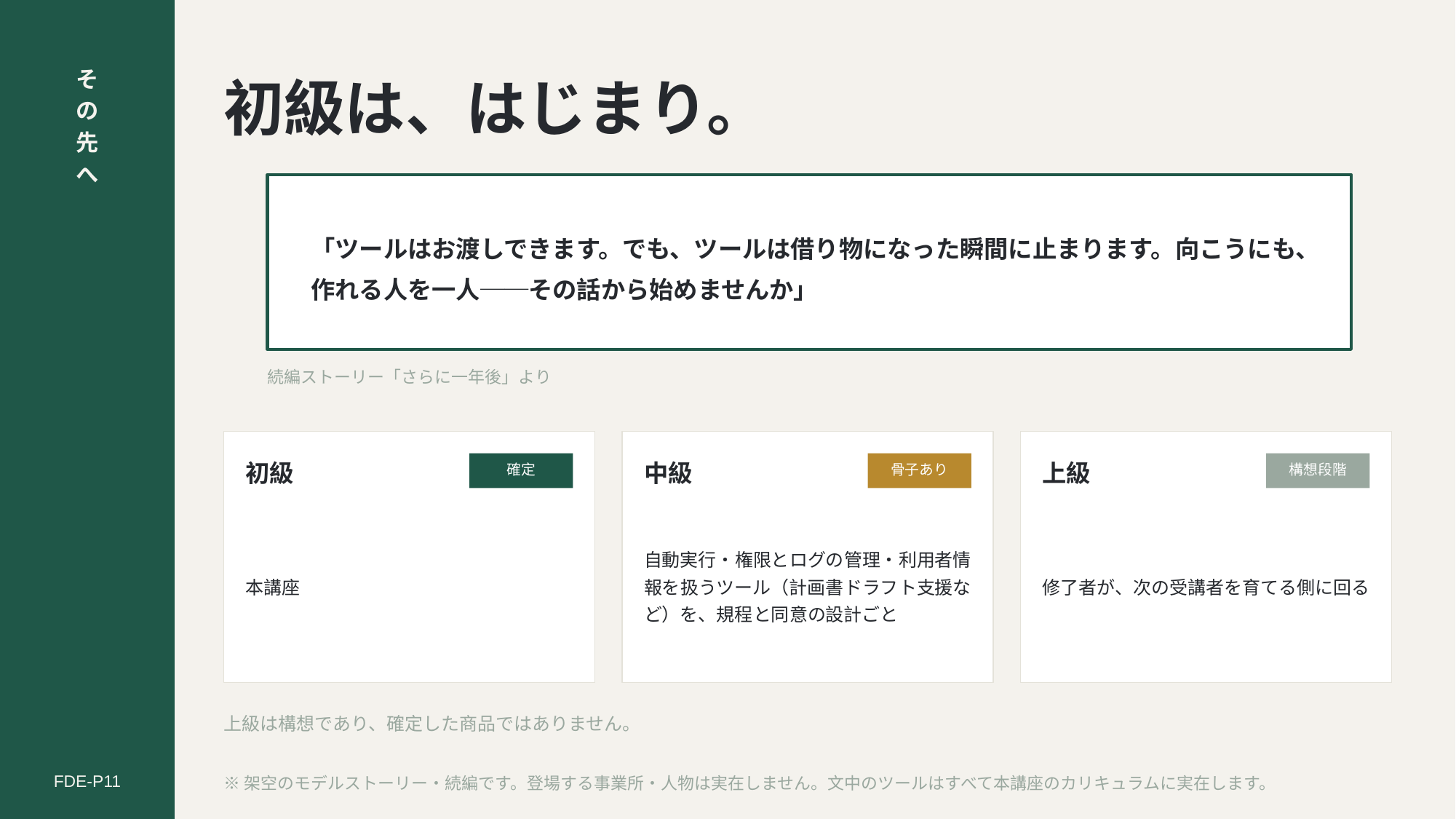

そ
の
先
へ
初級は、はじまり。

「ツールはお渡しできます。でも、ツールは借り物になった瞬間に止まります。向こうにも、作れる人を一人──その話から始めませんか」
続編ストーリー「さらに一年後」より

初級
中級
上級
確定
骨子あり
構想段階

本講座
自動実行・権限とログの管理・利用者情報を扱うツール（計画書ドラフト支援など）を、規程と同意の設計ごと
修了者が、次の受講者を育てる側に回る
上級は構想であり、確定した商品ではありません。
FDE-P11
※架空のモデルストーリー・続編です。登場する事業所・人物は実在しません。文中のツールはすべて本講座のカリキュラムに実在します。